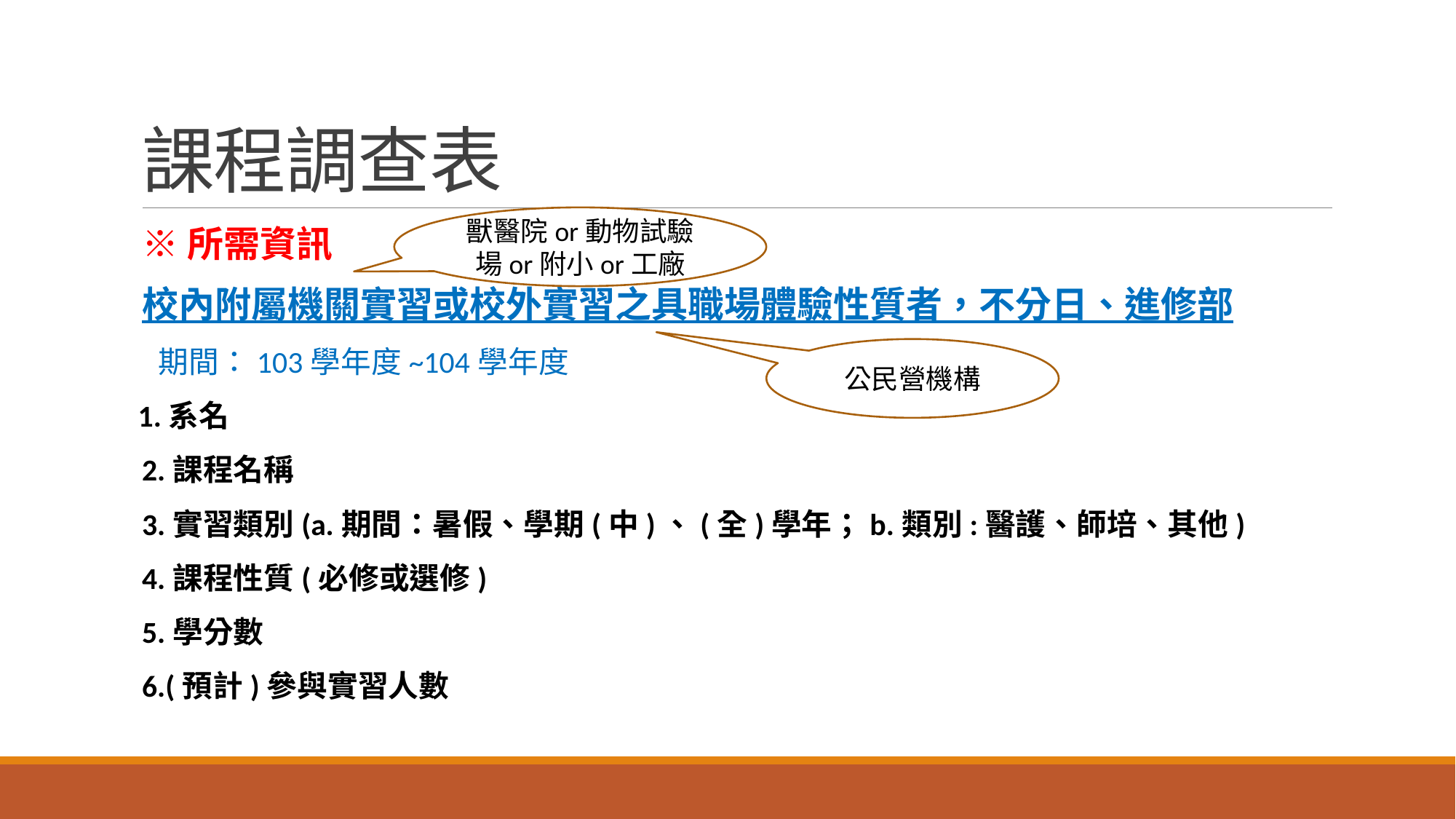

# 課程調查表
獸醫院or動物試驗場or附小or工廠
※所需資訊
校內附屬機關實習或校外實習之具職場體驗性質者，不分日、進修部
   期間：103學年度~104學年度
 1.系名
2.課程名稱
3.實習類別(a.期間：暑假、學期(中)、(全)學年；b.類別:醫護、師培、其他)
4.課程性質(必修或選修)
5.學分數
6.(預計)參與實習人數
公民營機構